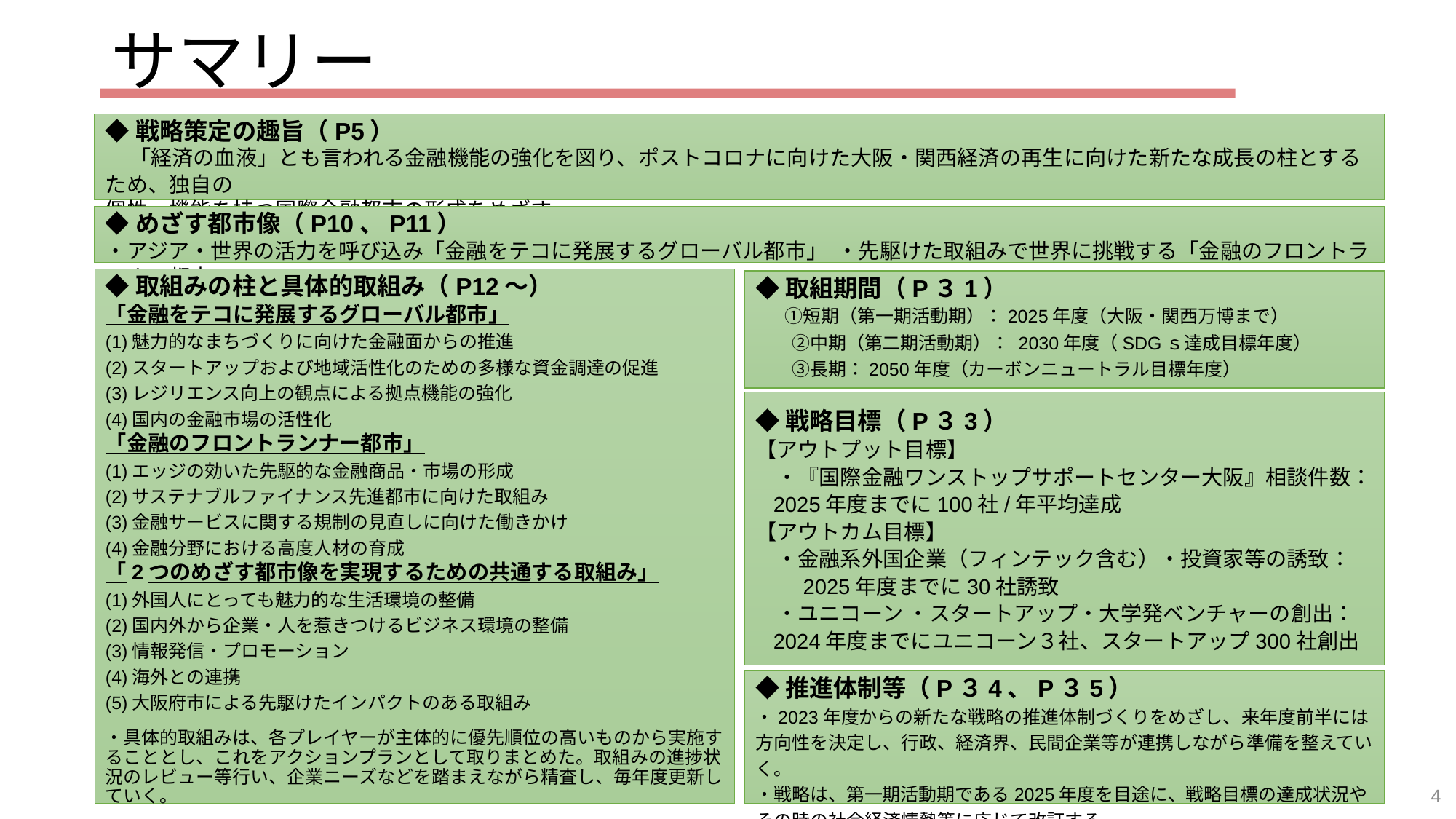

サマリー
◆戦略策定の趣旨（P5）
　「経済の血液」とも言われる金融機能の強化を図り、ポストコロナに向けた大阪・関西経済の再生に向けた新たな成長の柱とするため、独自の
個性・機能を持つ国際金融都市の形成をめざす。
◆めざす都市像（P10、P11）
・アジア・世界の活力を呼び込み「金融をテコに発展するグローバル都市」  ・先駆けた取組みで世界に挑戦する「金融のフロントランナー都市」
◆取組みの柱と具体的取組み（P12～）
「金融をテコに発展するグローバル都市」
(1)魅力的なまちづくりに向けた金融面からの推進
(2)スタートアップおよび地域活性化のための多様な資金調達の促進
(3)レジリエンス向上の観点による拠点機能の強化
(4)国内の金融市場の活性化
「金融のフロントランナー都市」
(1)エッジの効いた先駆的な金融商品・市場の形成
(2)サステナブルファイナンス先進都市に向けた取組み
(3)金融サービスに関する規制の見直しに向けた働きかけ
(4)金融分野における高度人材の育成
「2つのめざす都市像を実現するための共通する取組み」
(1)外国人にとっても魅力的な生活環境の整備
(2)国内外から企業・人を惹きつけるビジネス環境の整備
(3)情報発信・プロモーション
(4)海外との連携
(5)大阪府市による先駆けたインパクトのある取組み
・具体的取組みは、各プレイヤーが主体的に優先順位の高いものから実施することとし、これをアクションプランとして取りまとめた。取組みの進捗状況のレビュー等行い、企業ニーズなどを踏まえながら精査し、毎年度更新していく。

◆取組期間（P３1）
　 ①短期（第一期活動期）：2025年度（大阪・関西万博まで）
　　②中期（第二期活動期）： 2030年度（SDGｓ達成目標年度）
　　③長期：2050年度（カーボンニュートラル目標年度）
◆戦略目標（P３3）
【アウトプット目標】
　・『国際金融ワンストップサポートセンター大阪』相談件数：
   2025年度までに100社/年平均達成
【アウトカム目標】
　・金融系外国企業（フィンテック含む）・投資家等の誘致：
　　2025年度までに30社誘致
　・ユニコーン ・スタートアップ・大学発ベンチャーの創出：
   2024年度までにユニコーン３社、スタートアップ300社創出
◆推進体制等（P３4、P３5）
・2023年度からの新たな戦略の推進体制づくりをめざし、来年度前半には方向性を決定し、行政、経済界、民間企業等が連携しながら準備を整えていく。
・戦略は、第一期活動期である2025年度を目途に、戦略目標の達成状況やその時の社会経済情勢等に応じて改訂する。

4